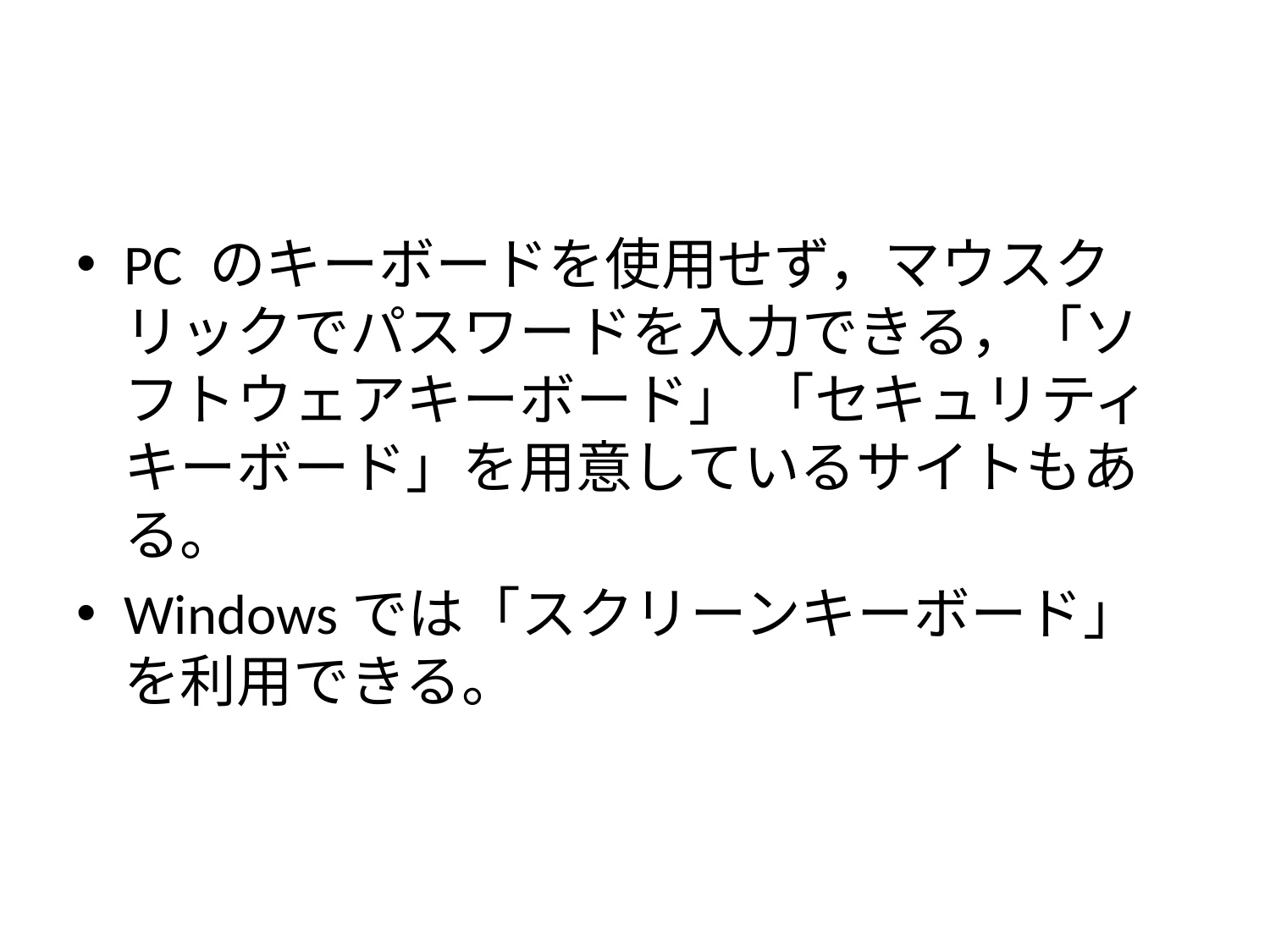

#
PC のキーボードを使用せず，マウスクリックでパスワードを入力できる，「ソフトウェアキーボード」 「セキュリティキーボード」を用意しているサイトもある。
Windowsでは「スクリーンキーボード」を利用できる。